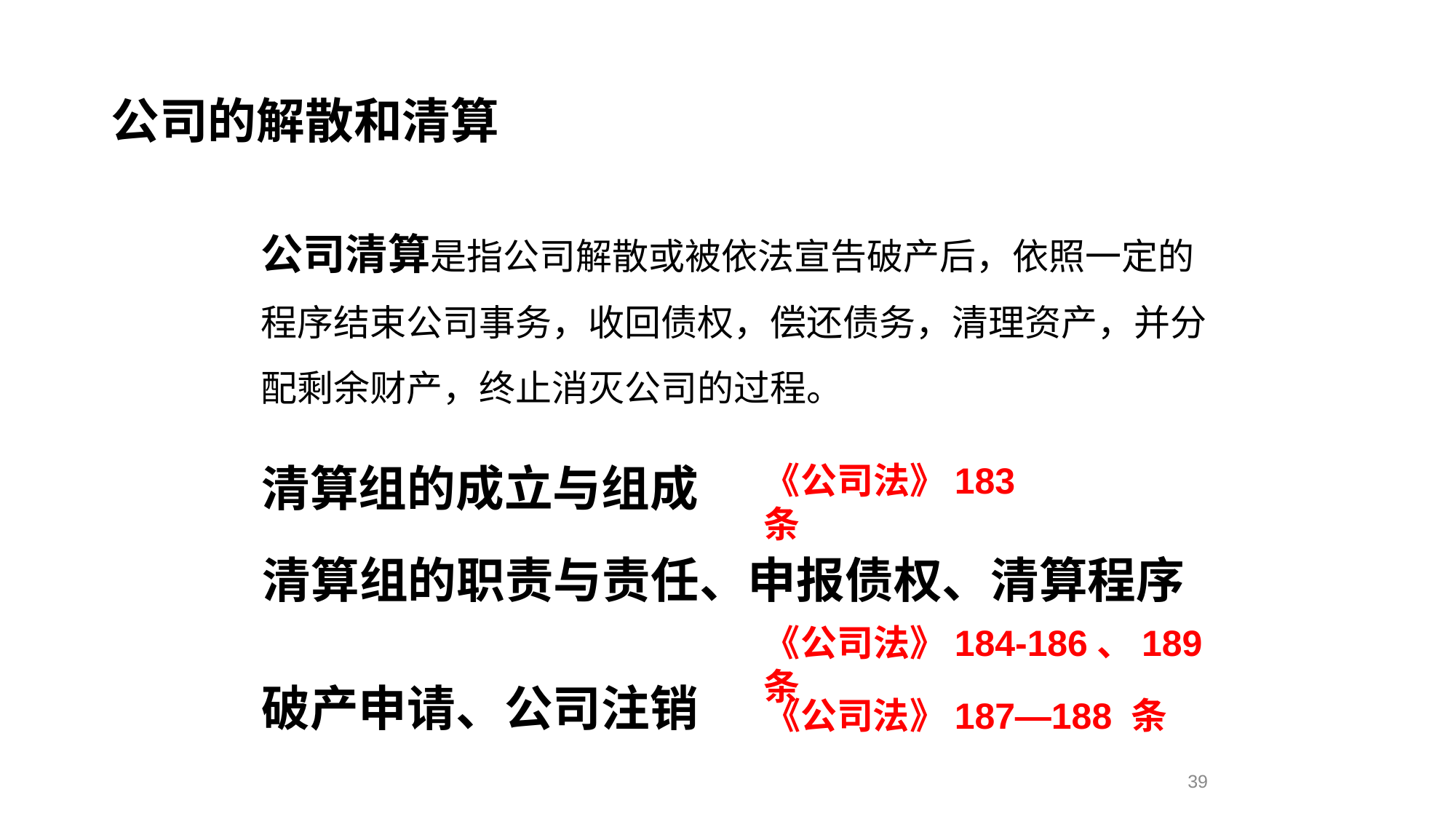

# 公司的解散和清算
公司清算是指公司解散或被依法宣告破产后，依照一定的程序结束公司事务，收回债权，偿还债务，清理资产，并分配剩余财产，终止消灭公司的过程。
清算组的成立与组成
《公司法》183 条
清算组的职责与责任、申报债权、清算程序
《公司法》184-186、189 条
破产申请、公司注销
《公司法》187—188 条
39